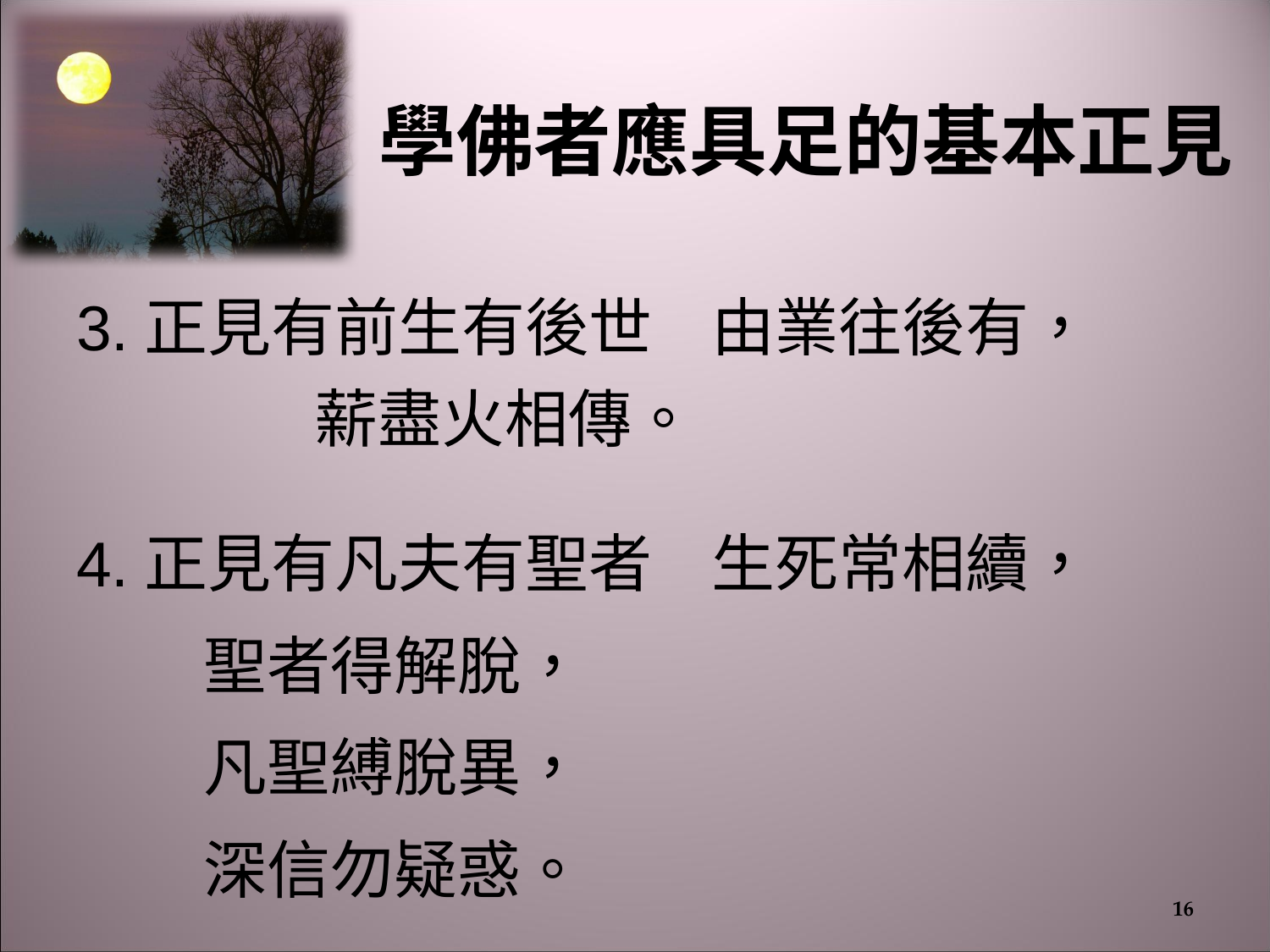

學佛者應具足的基本正見
3.正見有前生有後世	由業往後有，
	薪盡火相傳。
4.正見有凡夫有聖者	生死常相續，
	聖者得解脫，
	凡聖縛脫異，
	深信勿疑惑。
16